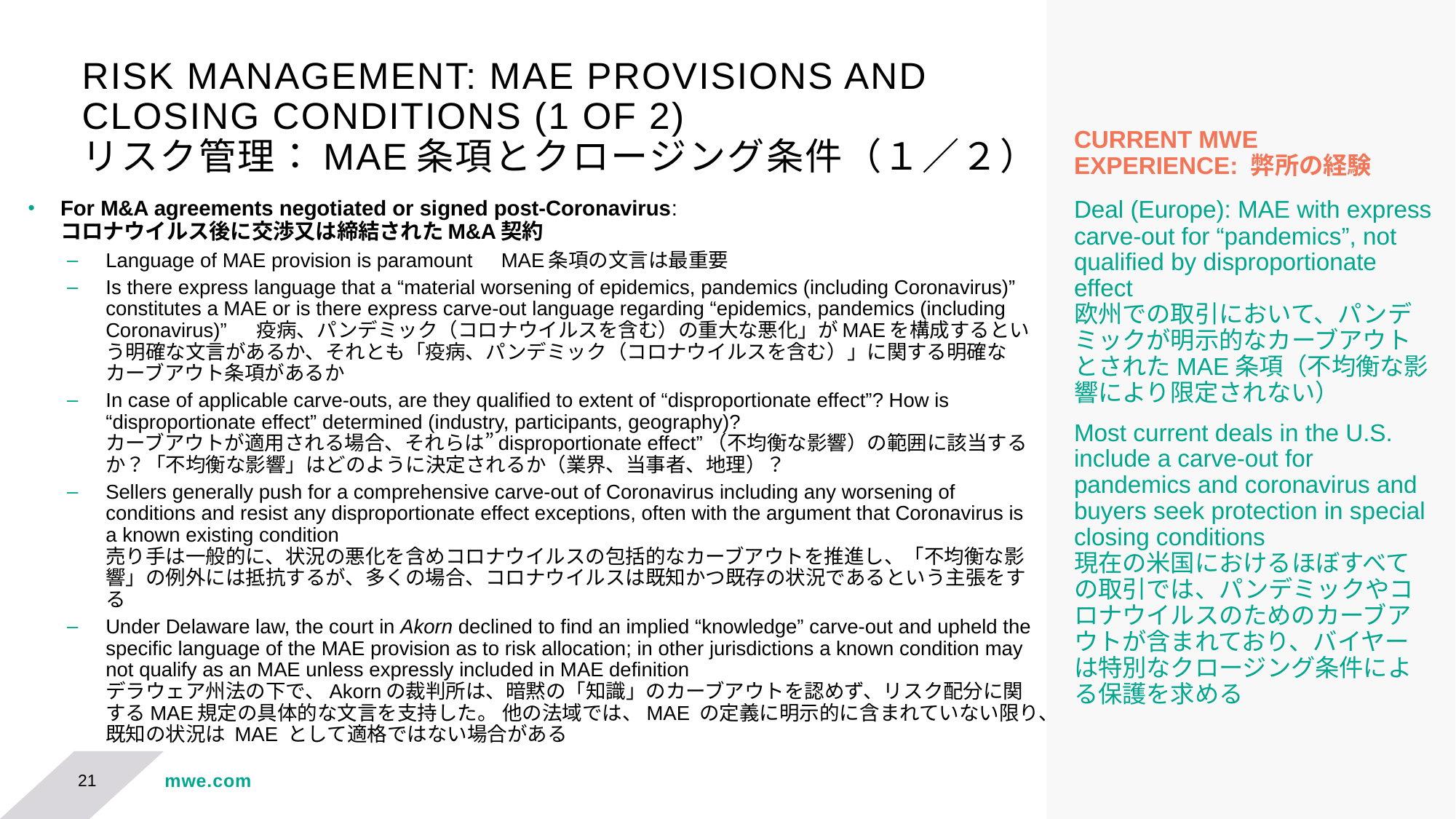

# RISK MANAGEMENT: MAE PROVISIONS AND CLOSING CONDITIONS (1 OF 2) リスク管理：MAE条項とクロージング条件（１／２）
CURRENT MWE EXPERIENCE: 弊所の経験
For M&A agreements negotiated or signed post-Coronavirus:
コロナウイルス後に交渉又は締結されたM&A契約
Language of MAE provision is paramount　MAE条項の文言は最重要
Is there express language that a “material worsening of epidemics, pandemics (including Coronavirus)” constitutes a MAE or is there express carve-out language regarding “epidemics, pandemics (including Coronavirus)” 　疫病、パンデミック（コロナウイルスを含む）の重大な悪化」がMAEを構成するという明確な文言があるか、それとも「疫病、パンデミック（コロナウイルスを含む）」に関する明確なカーブアウト条項があるか
In case of applicable carve-outs, are they qualified to extent of “disproportionate effect”? How is “disproportionate effect” determined (industry, participants, geography)?
カーブアウトが適用される場合、それらは”disproportionate effect”（不均衡な影響）の範囲に該当するか？「不均衡な影響」はどのように決定されるか（業界、当事者、地理）？
Sellers generally push for a comprehensive carve-out of Coronavirus including any worsening of conditions and resist any disproportionate effect exceptions, often with the argument that Coronavirus is a known existing condition　
売り手は一般的に、状況の悪化を含めコロナウイルスの包括的なカーブアウトを推進し、「不均衡な影響」の例外には抵抗するが、多くの場合、コロナウイルスは既知かつ既存の状況であるという主張をする
Under Delaware law, the court in Akorn declined to find an implied “knowledge” carve-out and upheld the specific language of the MAE provision as to risk allocation; in other jurisdictions a known condition may not qualify as an MAE unless expressly included in MAE definition
デラウェア州法の下で、Akornの裁判所は、暗黙の「知識」のカーブアウトを認めず、リスク配分に関するMAE規定の具体的な文言を支持した。 他の法域では、MAE の定義に明示的に含まれていない限り、既知の状況は MAE として適格ではない場合がある

Deal (Europe): MAE with express carve-out for “pandemics”, not qualified by disproportionate effect　
欧州での取引において、パンデミックが明示的なカーブアウトとされたMAE条項（不均衡な影響により限定されない）
Most current deals in the U.S. include a carve-out for pandemics and coronavirus and buyers seek protection in special closing conditions　
現在の米国におけるほぼすべての取引では、パンデミックやコロナウイルスのためのカーブアウトが含まれており、バイヤーは特別なクロージング条件による保護を求める

21